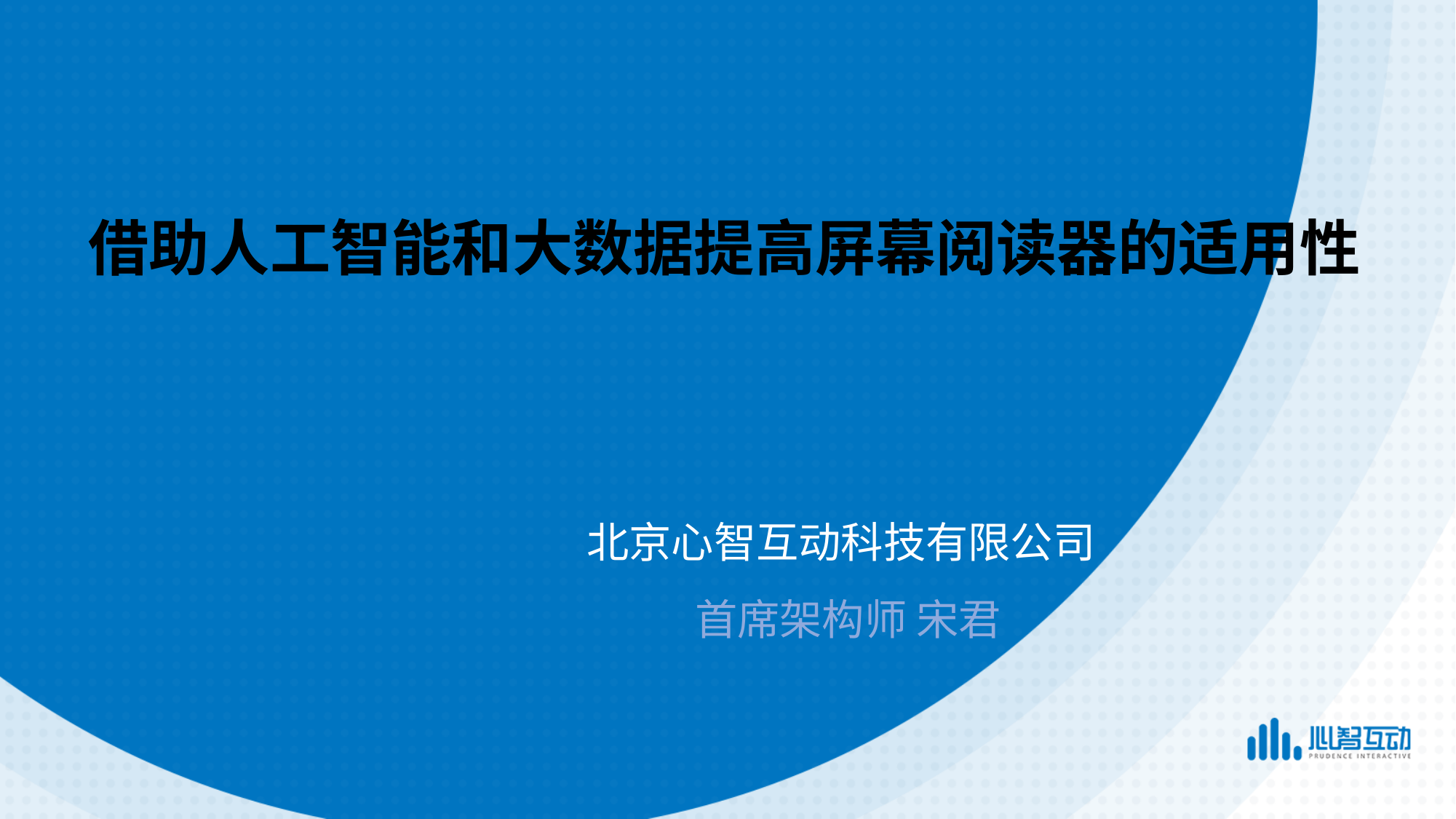

借助人工智能和大数据提高屏幕阅读器的适用性
北京心智互动科技有限公司
首席架构师 宋君